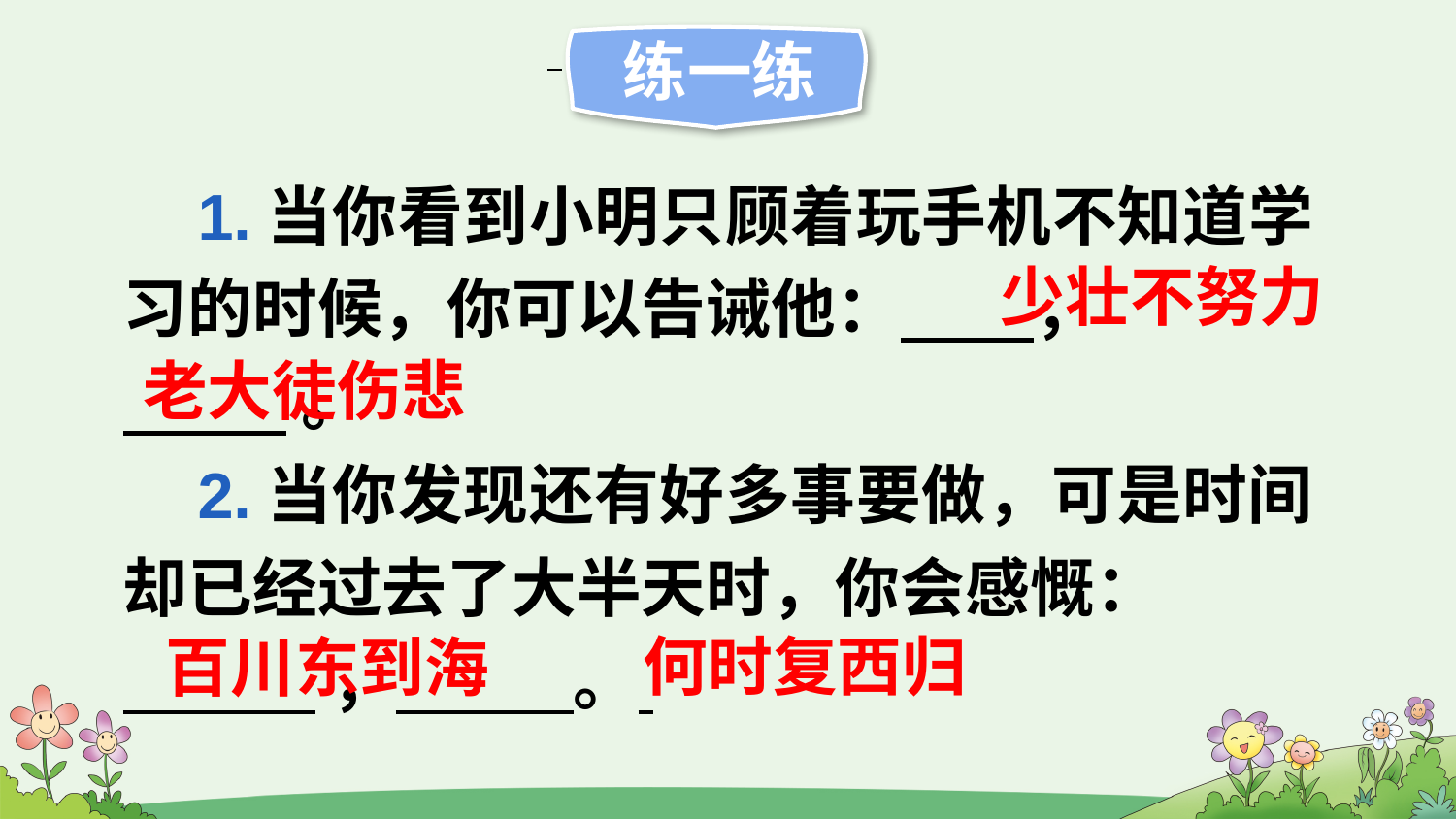

练一练

    1.当你看到小明只顾着玩手机不知道学习的时候，你可以告诫他：         ，
           。
    2.当你发现还有好多事要做，可是时间却已经过去了大半天时，你会感慨：
             ，            。
少壮不努力
老大徒伤悲
何时复西归
百川东到海